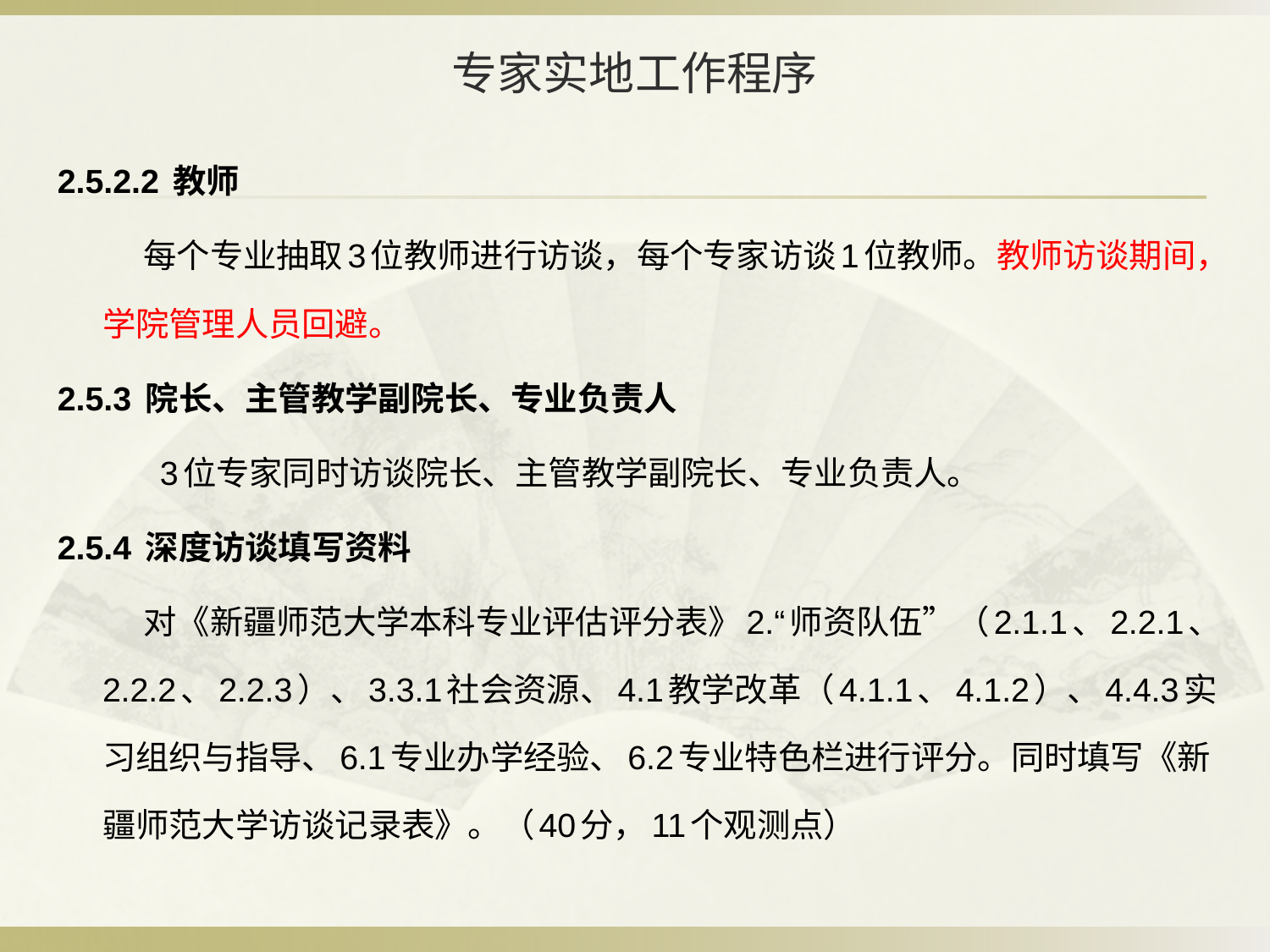

# 专家实地工作程序
2.5.2.2 教师
           每个专业抽取3位教师进行访谈，每个专家访谈1位教师。教师访谈期间，学院管理人员回避。
2.5.3 院长、主管教学副院长、专业负责人
           3位专家同时访谈院长、主管教学副院长、专业负责人。
2.5.4 深度访谈填写资料
           对《新疆师范大学本科专业评估评分表》2.“师资队伍”（2.1.1、2.2.1、2.2.2、2.2.3）、3.3.1社会资源、4.1教学改革（4.1.1、4.1.2）、4.4.3实习组织与指导、6.1专业办学经验、6.2专业特色栏进行评分。同时填写《新疆师范大学访谈记录表》。（40分，11个观测点）